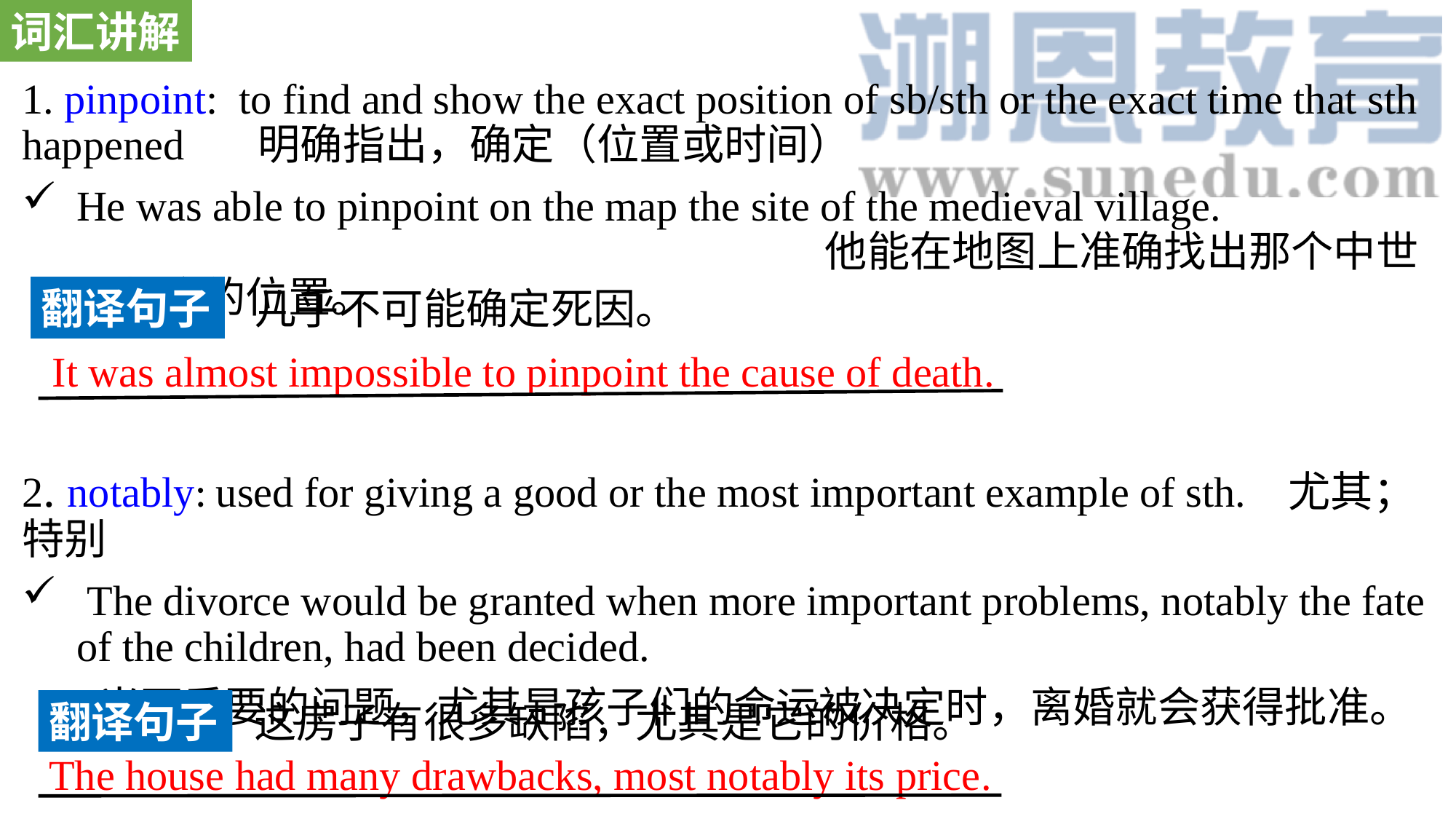

词汇讲解
1. pinpoint:  to find and show the exact position of sb/sth or the exact time that sth happened      明确指出，确定（位置或时间）
He was able to pinpoint on the map the site of the medieval village.                                                                                            他能在地图上准确找出那个中世纪村庄的位置。

2. notably: used for giving a good or the most important example of sth.   尤其；特别
 The divorce would be granted when more important problems, notably the fate of the children, had been decided.
       当更重要的问题，尤其是孩子们的命运被决定时，离婚就会获得批准。
翻译句子
几乎不可能确定死因。
 It was almost impossible to pinpoint the cause of death.
翻译句子
这房子有很多缺陷，尤其是它的价格。
The house had many drawbacks, most notably its price.